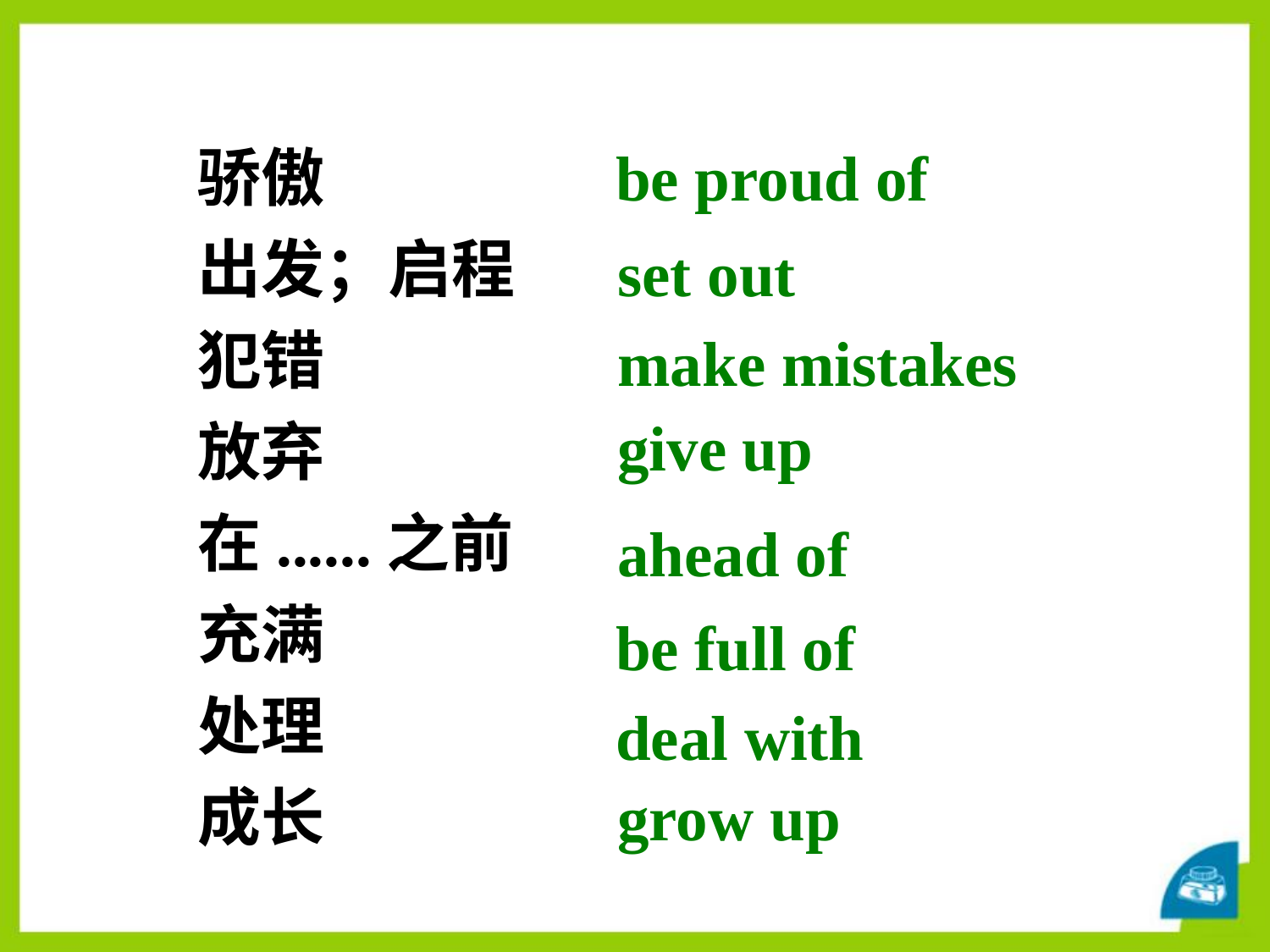

骄傲
出发；启程
犯错
放弃
在......之前
充满
处理
成长
be proud of
set out
make mistakes
give up
ahead of
be full of
deal with
grow up